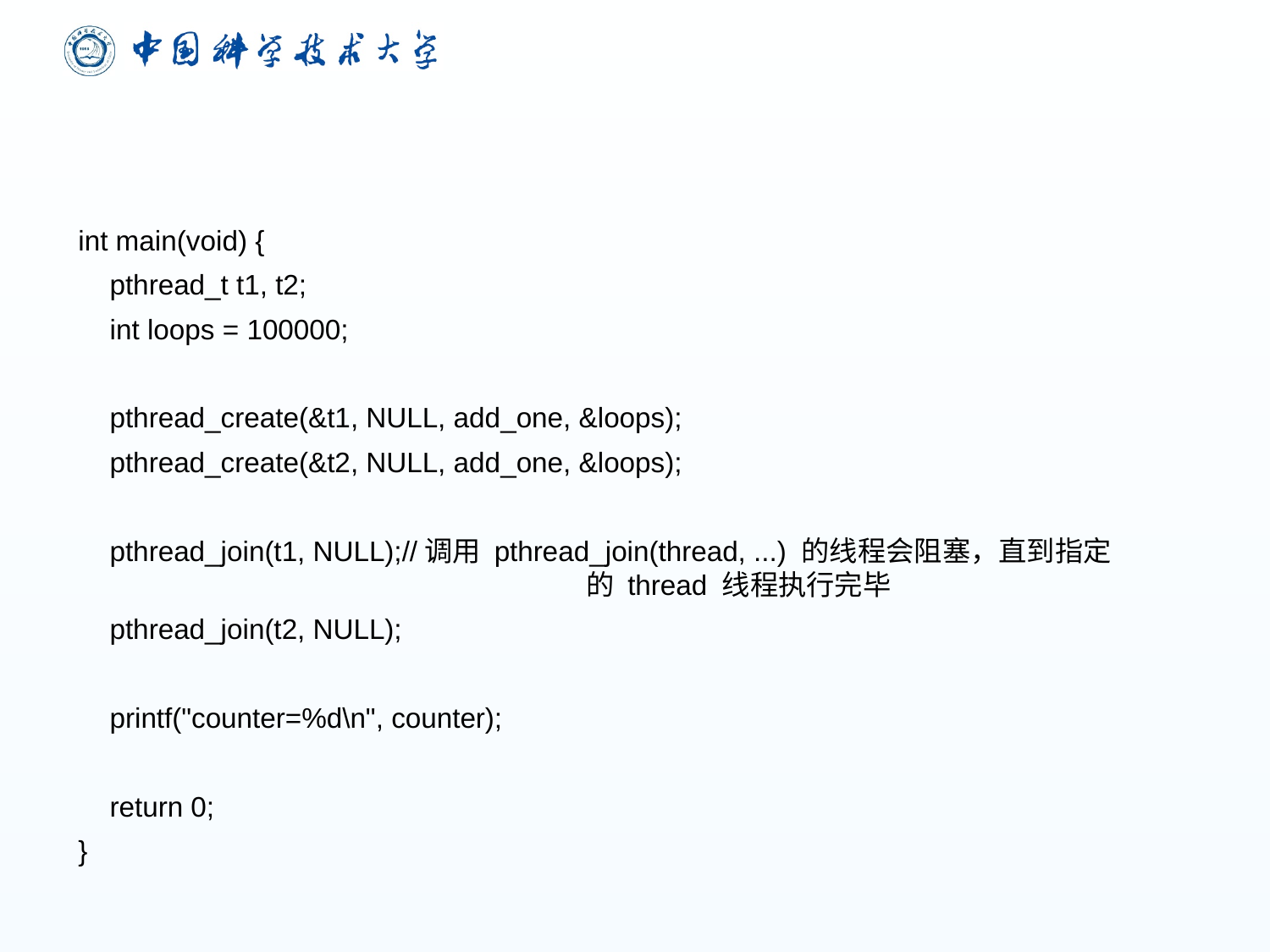

#
int main(void) {
    pthread_t t1, t2;
    int loops = 100000;

    pthread_create(&t1, NULL, add_one, &loops);
    pthread_create(&t2, NULL, add_one, &loops);

    pthread_join(t1, NULL);//调用 pthread_join(thread, ...) 的线程会阻塞，直到指定				的 thread 线程执行完毕
    pthread_join(t2, NULL);

    printf("counter=%d\n", counter);

    return 0;
}